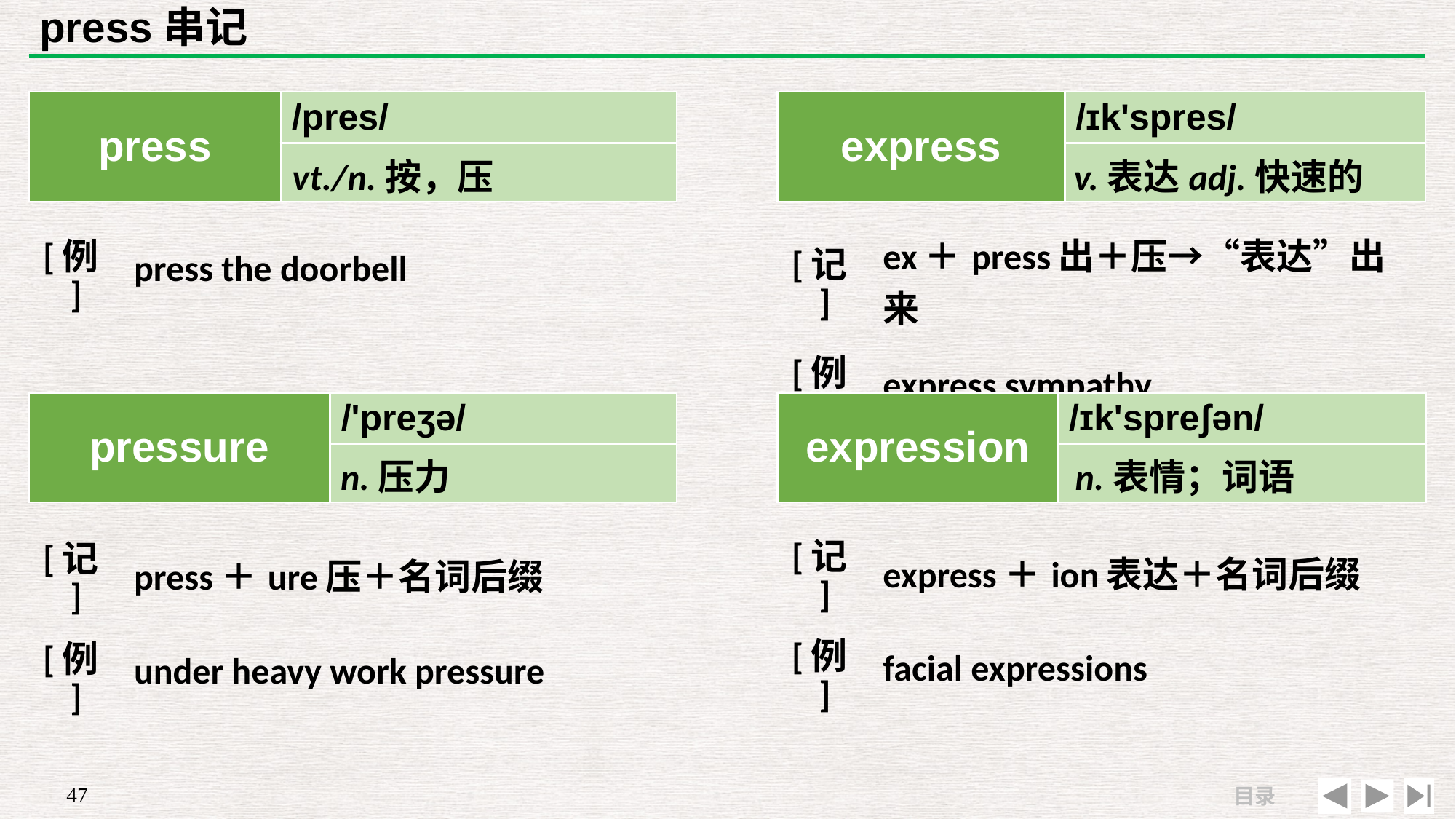

# press串记

| press | /pres/ |
| --- | --- |
|  |  |
| express | /ɪk'spres/ |
| --- | --- |
|  |  |
vt./n.按，压
v.表达adj.快速的
| [例] | press the doorbell |
| --- | --- |
|  |  |
| [记] | ex＋press出＋压→“表达”出来 |
| --- | --- |
| [例] | express sympathy |
| pressure | /'preʒə/ |
| --- | --- |
|  |  |
| expression | /ɪk'spreʃən/ |
| --- | --- |
|  |  |
n.压力
n.表情；词语
| [记] | express＋ion表达＋名词后缀 |
| --- | --- |
| [例] | facial expressions |
| [记] | press＋ure压＋名词后缀 |
| --- | --- |
| [例] | under heavy work pressure |